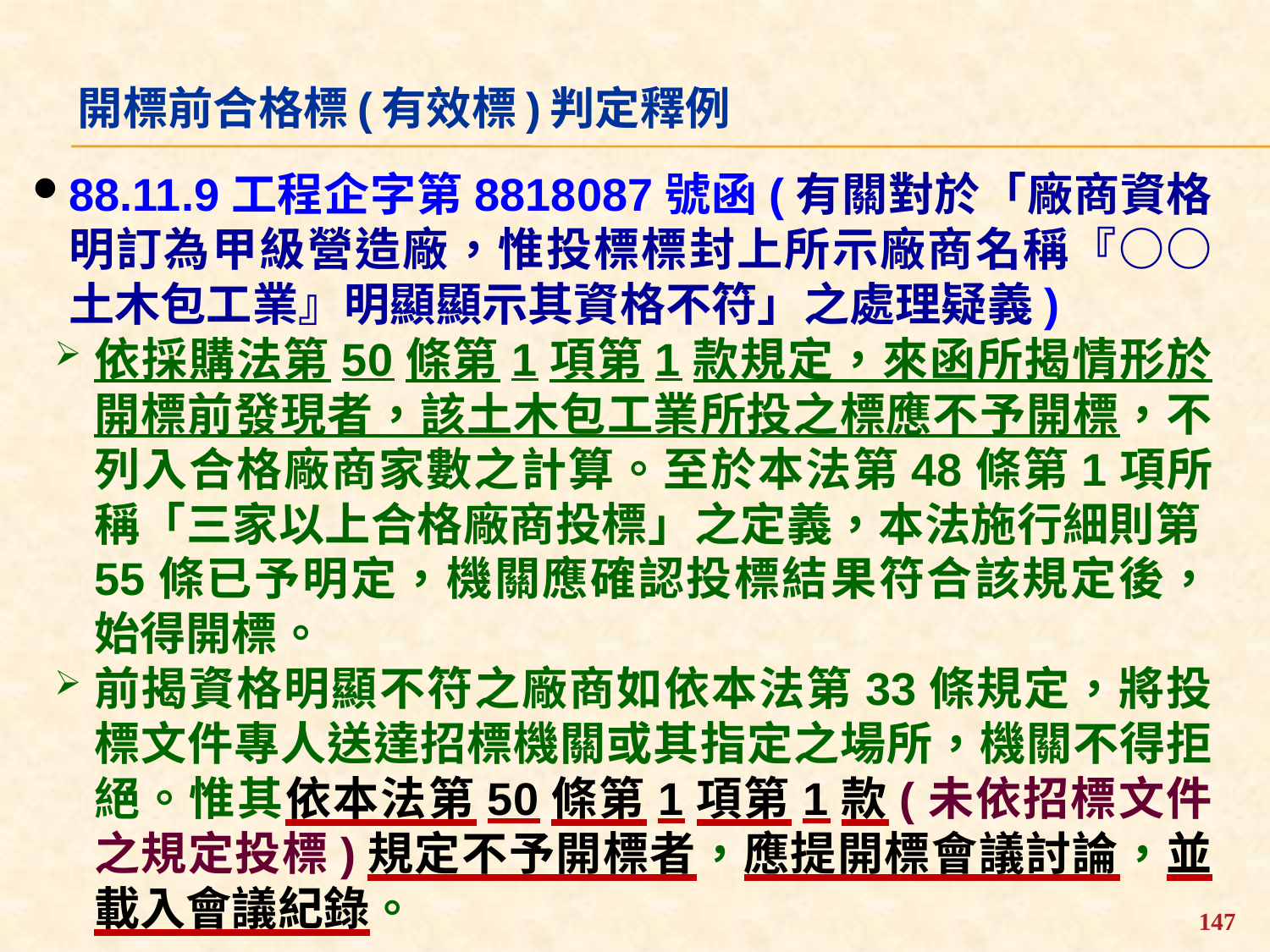

開標前合格標(有效標)判定釋例
88.11.9工程企字第8818087號函(有關對於「廠商資格明訂為甲級營造廠，惟投標標封上所示廠商名稱『○○土木包工業』明顯顯示其資格不符」之處理疑義)
依採購法第50條第1項第1款規定，來函所揭情形於開標前發現者，該土木包工業所投之標應不予開標，不列入合格廠商家數之計算。至於本法第48條第1項所稱「三家以上合格廠商投標」之定義，本法施行細則第55條已予明定，機關應確認投標結果符合該規定後，始得開標。
前揭資格明顯不符之廠商如依本法第33條規定，將投標文件專人送達招標機關或其指定之場所，機關不得拒絕。惟其依本法第50條第1項第1款(未依招標文件之規定投標)規定不予開標者，應提開標會議討論，並載入會議紀錄。
147